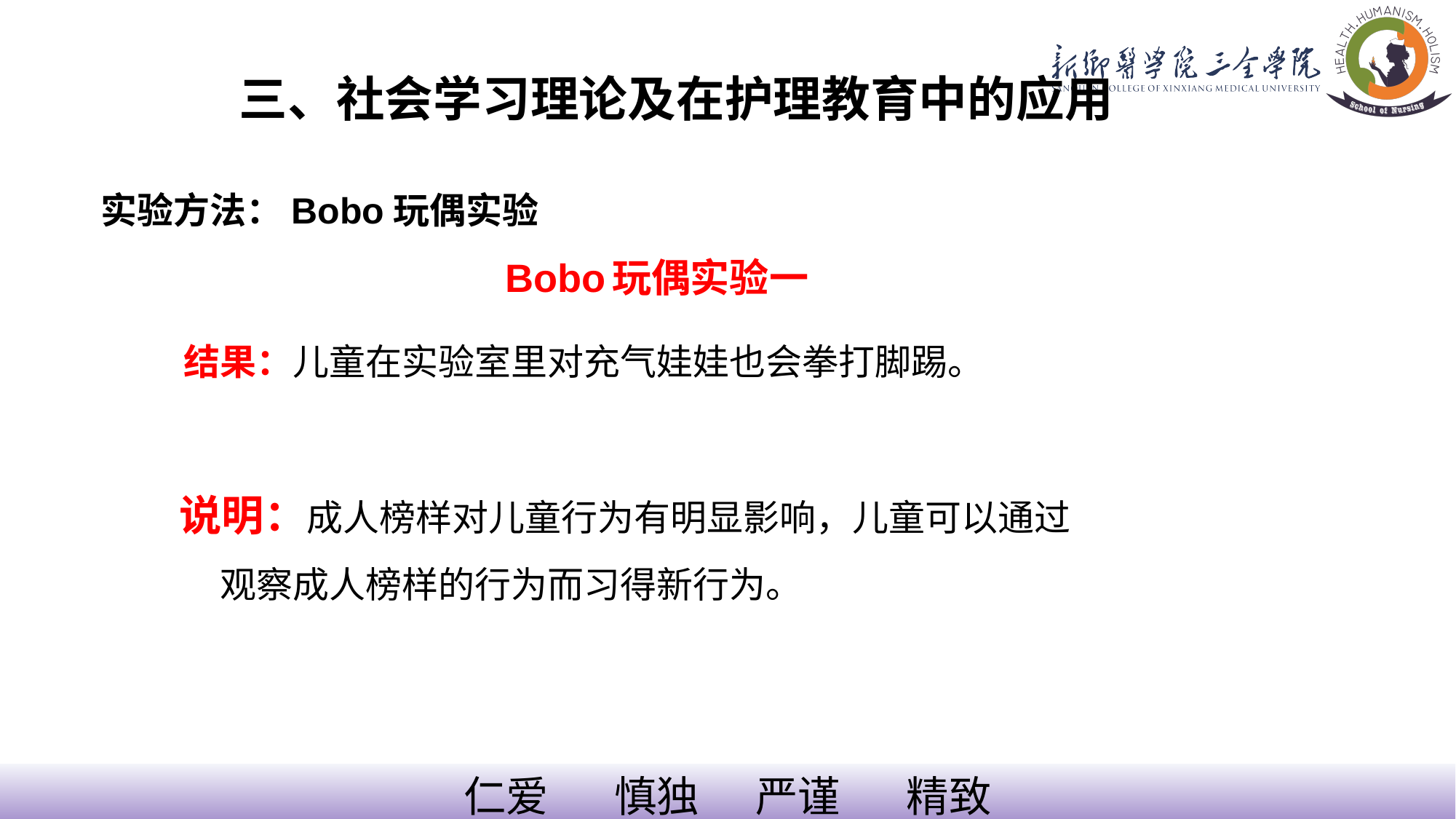

三、社会学习理论及在护理教育中的应用
实验方法：Bobo玩偶实验
 Bobo玩偶实验一
结果：儿童在实验室里对充气娃娃也会拳打脚踢。

说明：成人榜样对儿童行为有明显影响，儿童可以通过观察成人榜样的行为而习得新行为。